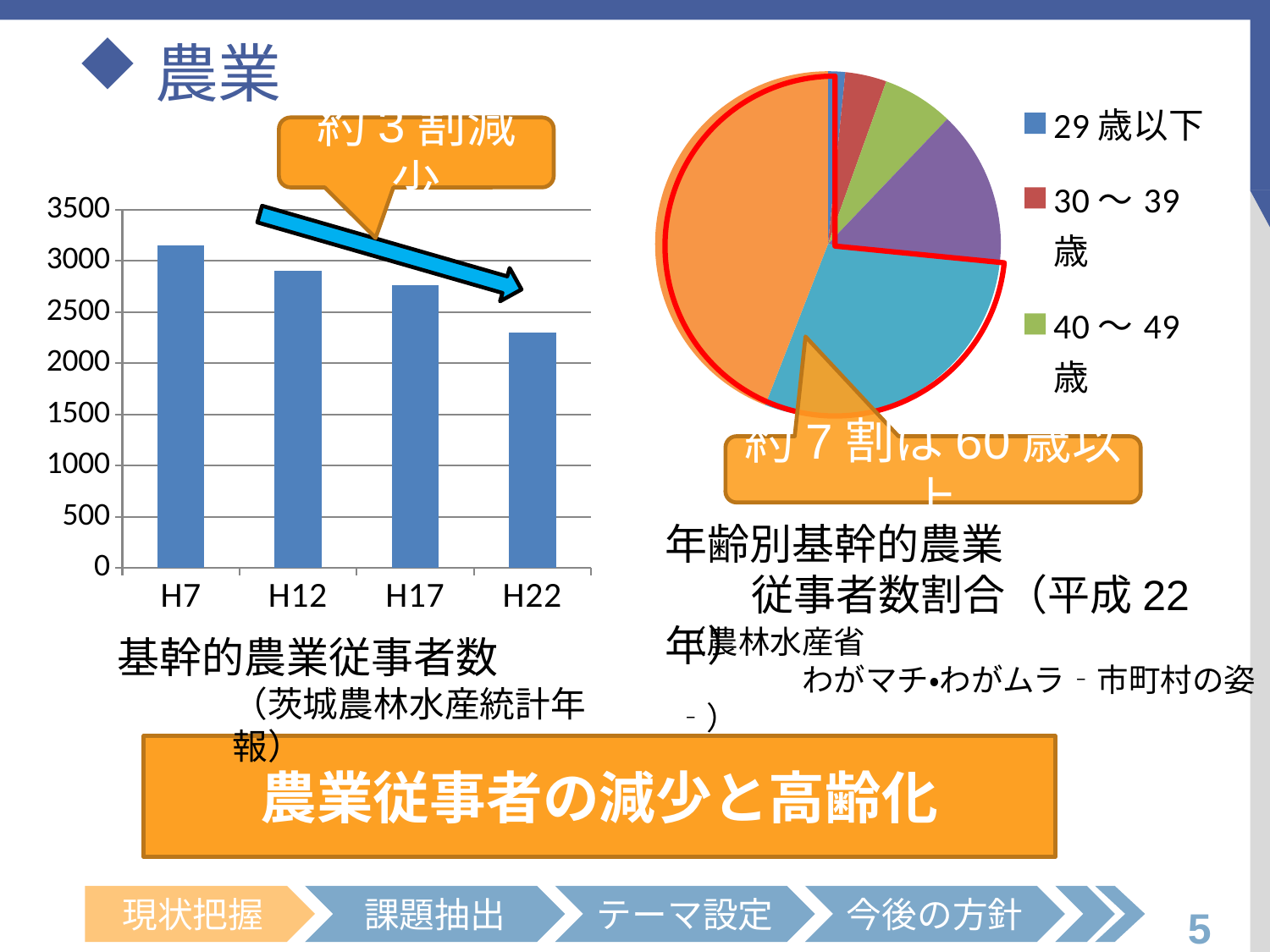

# 農業

### Chart

| Category | 男女計 |
|---|---|
| 29歳以下 | 37.0 |
| 30～39歳 | 89.0 |
| 40～49歳 | 153.0 |
| 50～59歳 | 338.0 |
| 60～69歳 | 669.0 |
| 70歳以上 | 1014.0 |
約3割減少

### Chart

| Category | 基幹的農業従事者数 |
|---|---|
| H7 | 3156.0 |
| H12 | 2906.0 |
| H17 | 2763.0 |
| H22 | 2300.0 |
約7割は60歳以上
年齢別基幹的農業
        従事者数割合（平成22年）
（農林水産省
　　　　わがマチ・わがムラ‐市町村の姿‐）
基幹的農業従事者数
（茨城農林水産統計年報）
農業従事者の減少と高齢化
現状把握
課題抽出
テーマ設定
今後の方針

5